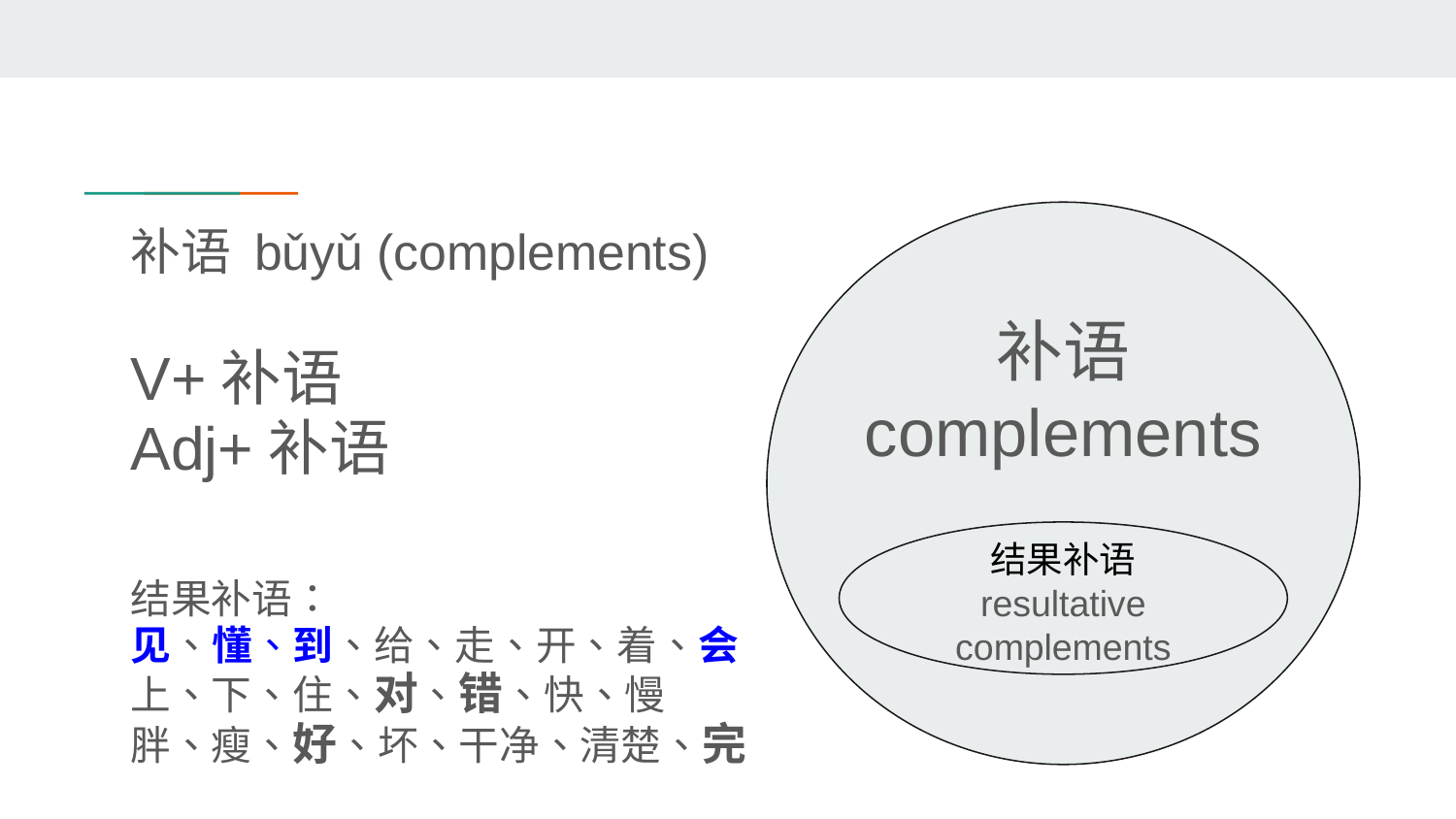

# 补语 bǔyǔ (complements)
补语
complements
V+补语
Adj+补语
结果补语：
见、懂、到、给、走、开、着、会
上、下、住、对、错、快、慢
胖、瘦、好、坏、干净、清楚、完

结果补语
resultative
complements